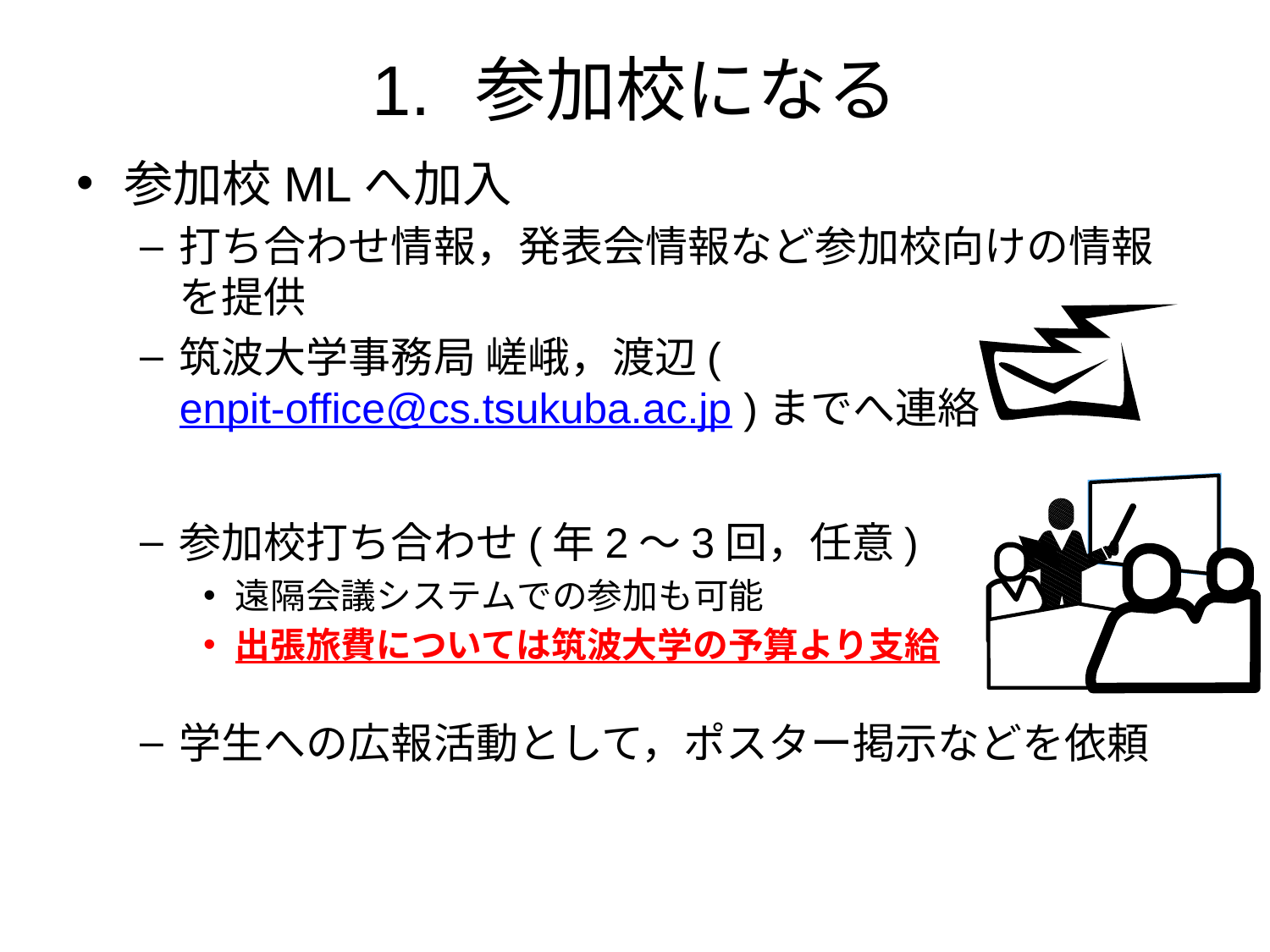

# 参加校になる
参加校MLへ加入
打ち合わせ情報，発表会情報など参加校向けの情報を提供
筑波大学事務局 嵯峨，渡辺( enpit-office@cs.tsukuba.ac.jp )までへ連絡

参加校打ち合わせ(年2～3回，任意)
遠隔会議システムでの参加も可能
出張旅費については筑波大学の予算より支給
学生への広報活動として，ポスター掲示などを依頼